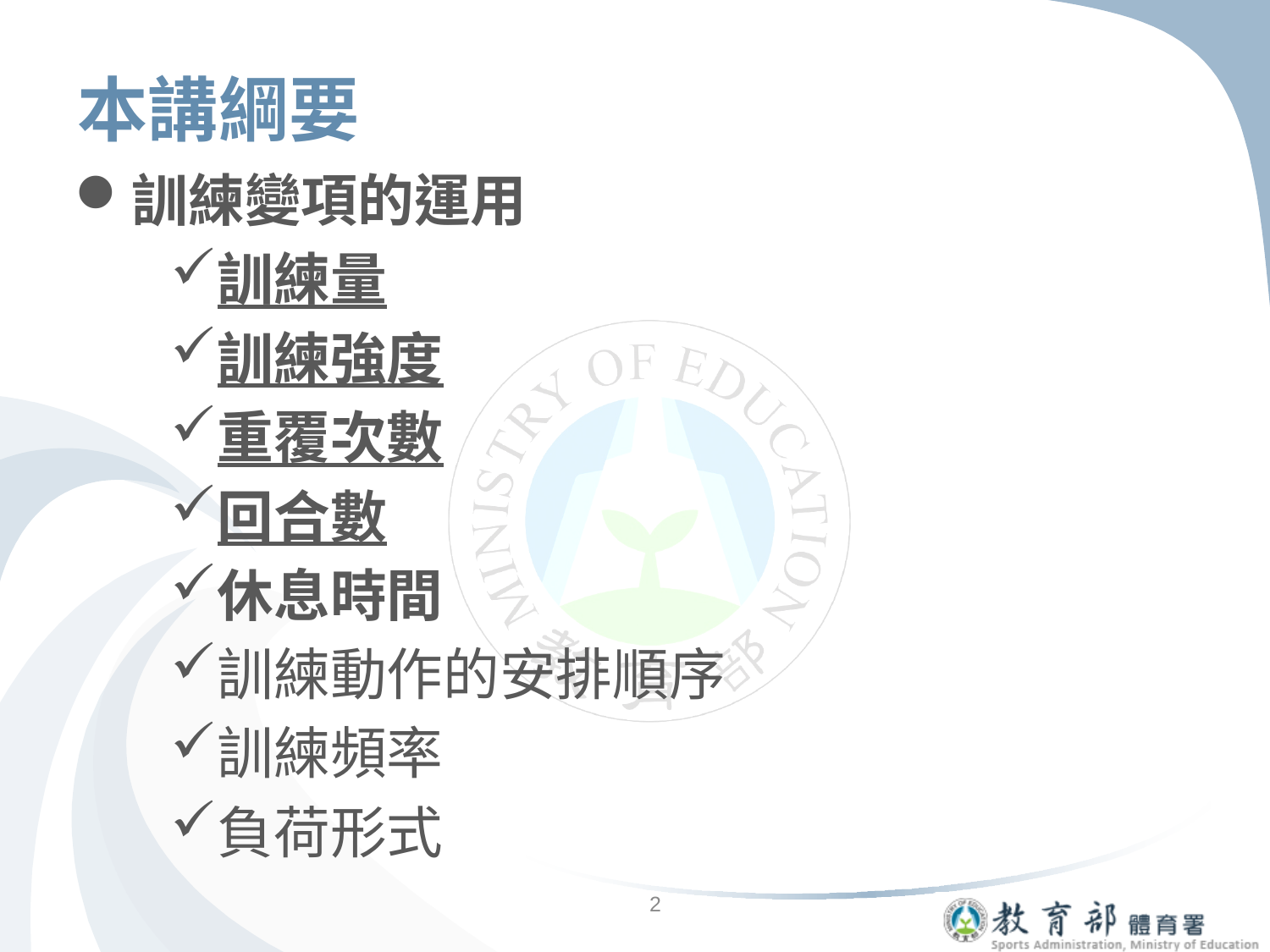

# 本講綱要
訓練變項的運用
訓練量
訓練強度
重覆次數
回合數
休息時間
訓練動作的安排順序
訓練頻率
負荷形式
2